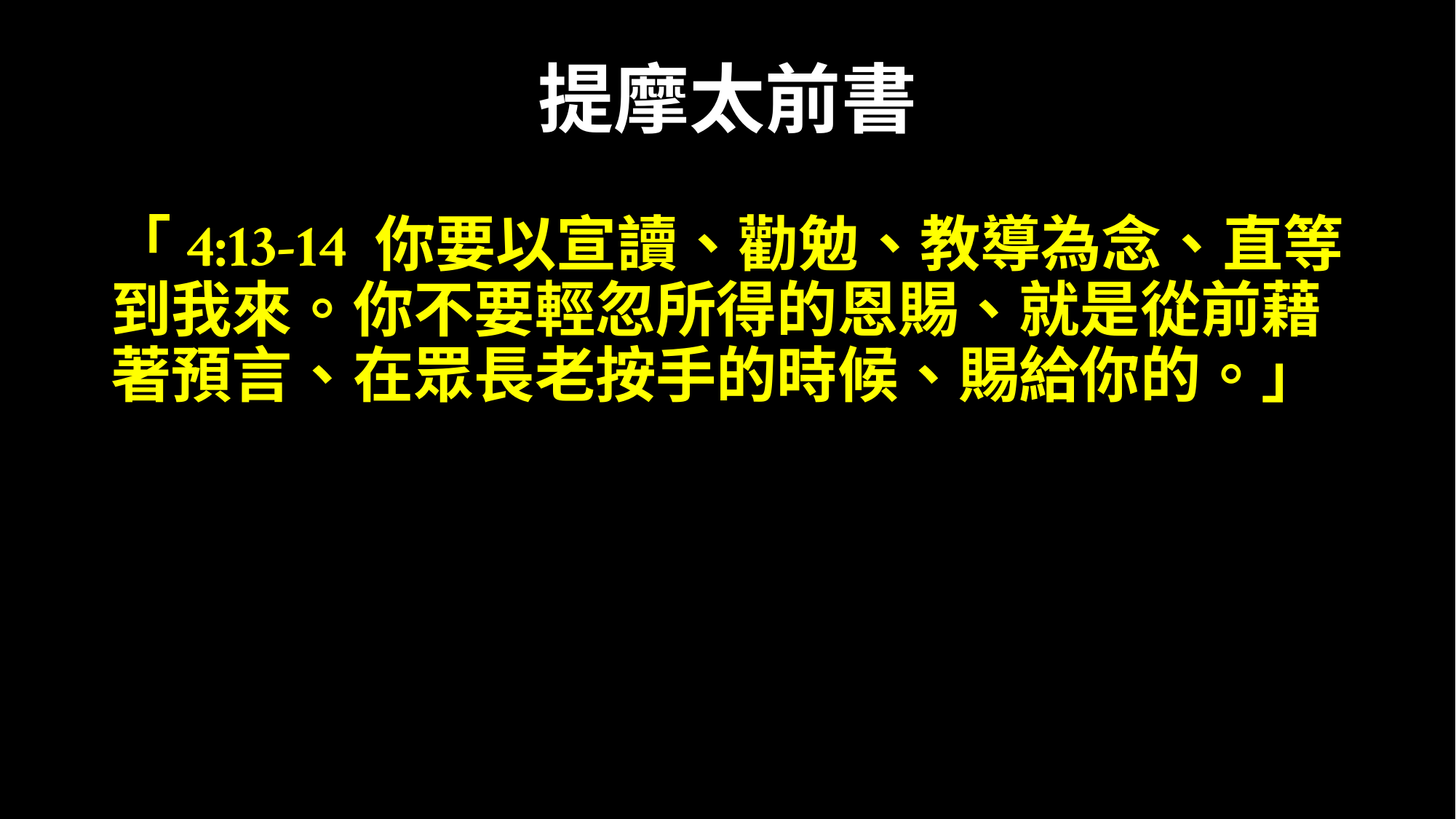

提摩太前書

「4:13-14 你要以宣讀、勸勉、教導為念、直等到我來。你不要輕忽所得的恩賜、就是從前藉著預言、在眾長老按手的時候、賜給你的。」